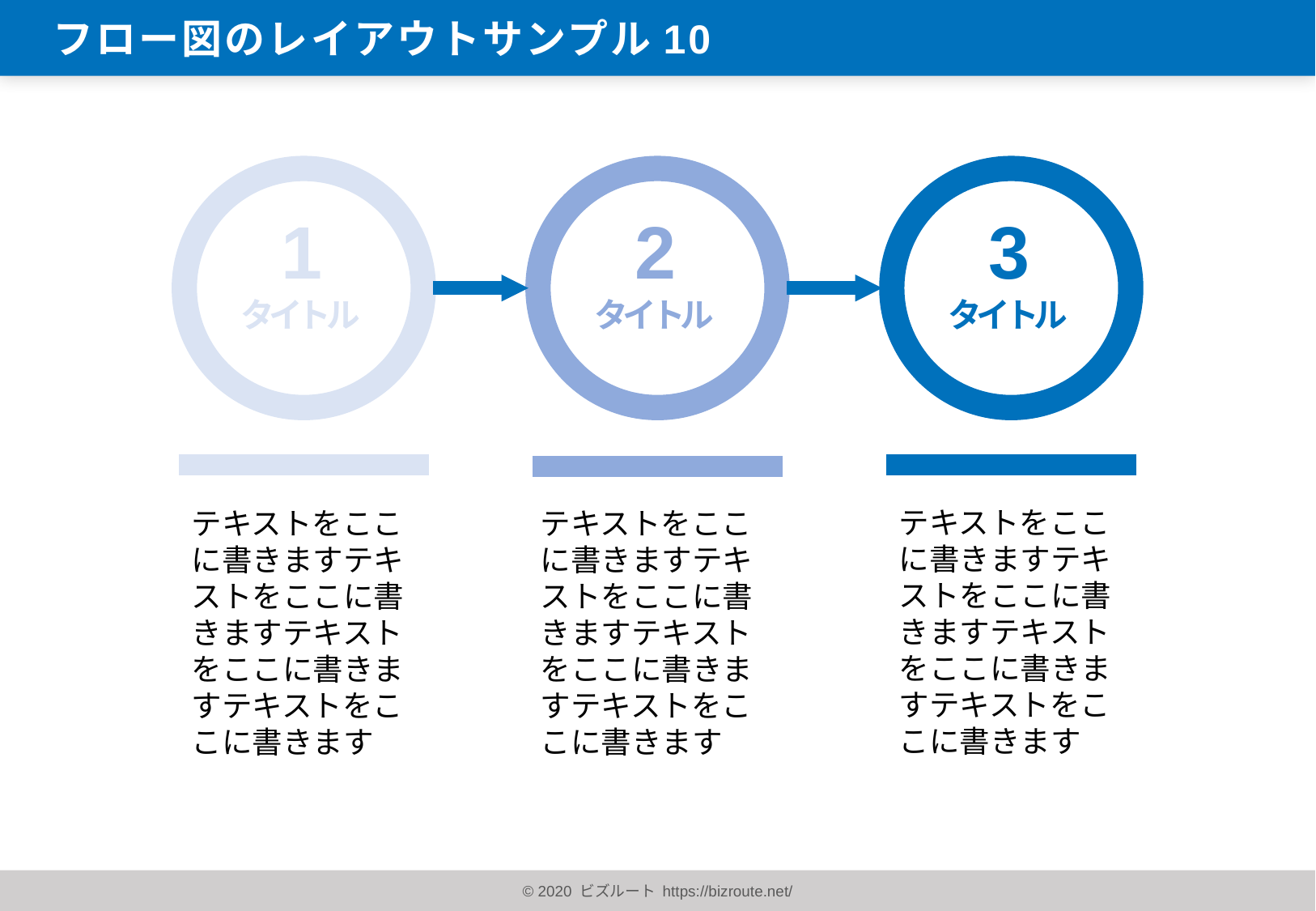

フロー図のレイアウトサンプル10

2
3
1
タイトル
タイトル
タイトル

テキストをここに書きますテキストをここに書きますテキストをここに書きますテキストをここに書きます

テキストをここに書きますテキストをここに書きますテキストをここに書きますテキストをここに書きます

テキストをここに書きますテキストをここに書きますテキストをここに書きますテキストをここに書きます

© 2020 ビズルート https://bizroute.net/